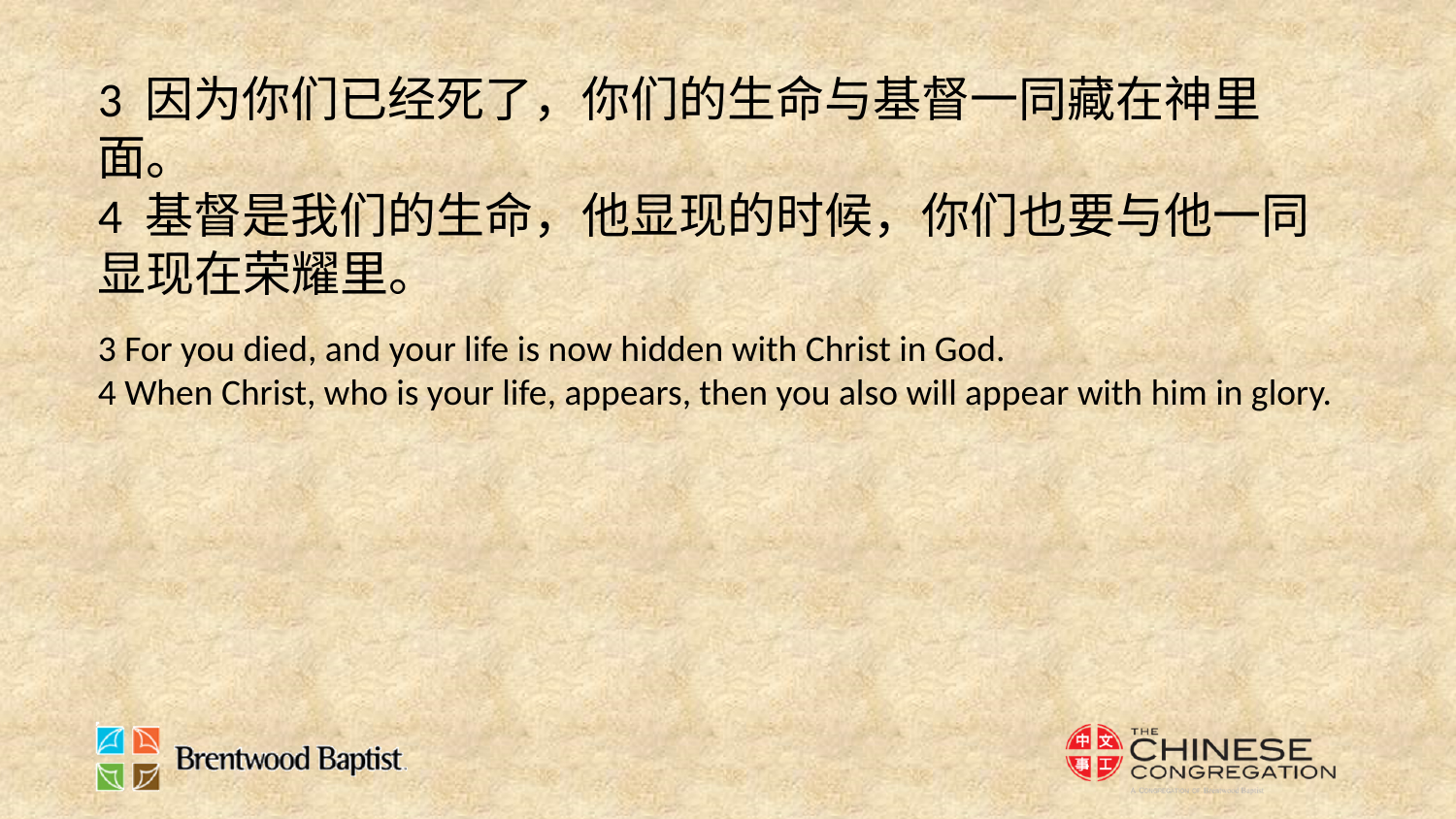

3 因为你们已经死了，你们的生命与基督一同藏在神里面。
4 基督是我们的生命，他显现的时候，你们也要与他一同显现在荣耀里。

3 For you died, and your life is now hidden with Christ in God.
4 When Christ, who is your life, appears, then you also will appear with him in glory.